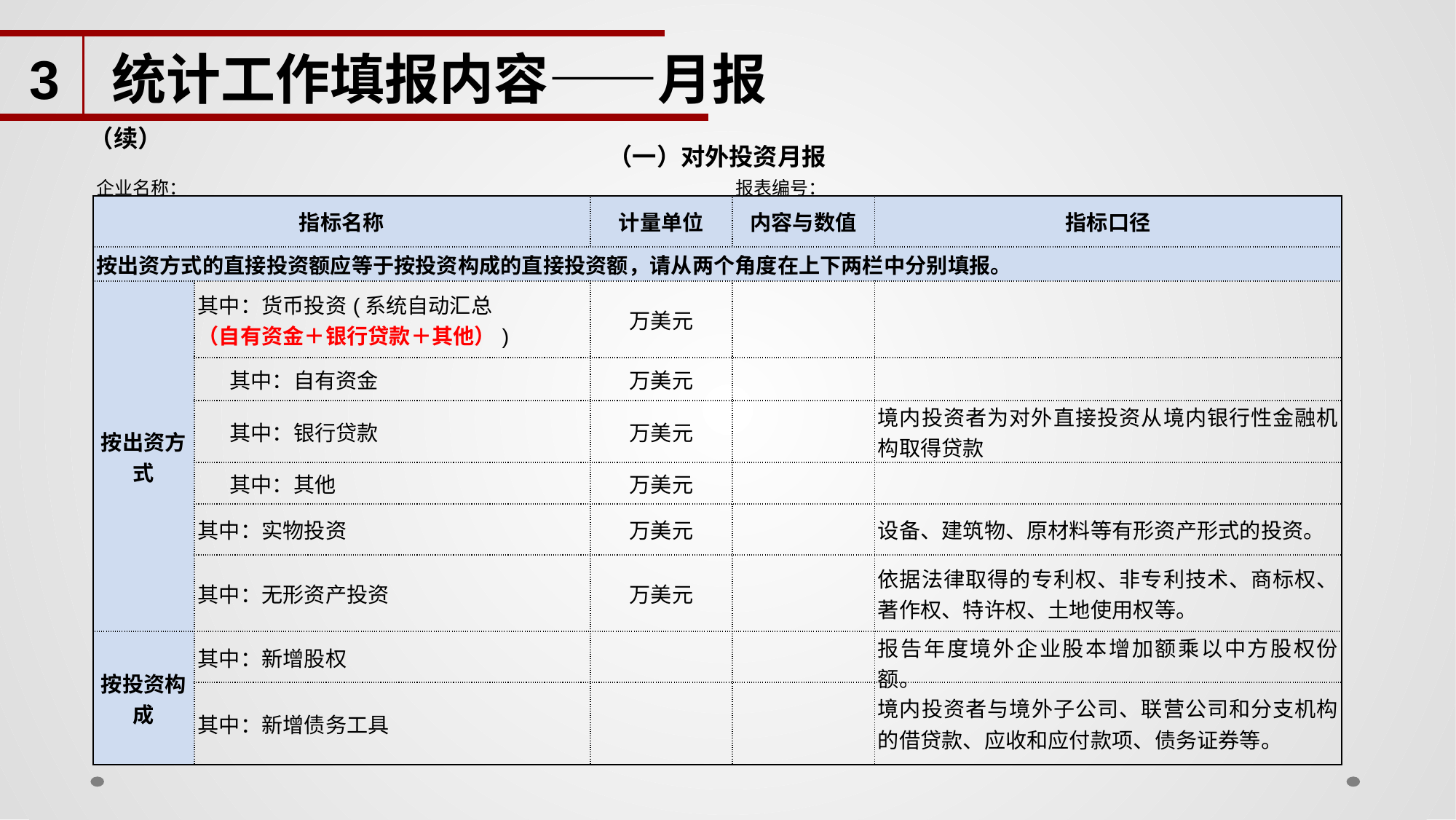

3
统计工作填报内容——月报
（续）
| （一）对外投资月报 |  |  |  |  |
| --- | --- | --- | --- | --- |
| 企业名称： |  |  | 报表编号： |  |
| 指标名称 |  | 计量单位 | 内容与数值 | 指标口径 |
| 按出资方式的直接投资额应等于按投资构成的直接投资额，请从两个角度在上下两栏中分别填报。 |  |  |  |  |
| 按出资方式 | 其中：货币投资(系统自动汇总 （自有资金＋银行贷款＋其他）) | 万美元 |  |  |
|  | 其中：自有资金 | 万美元 |  |  |
|  | 其中：银行贷款 | 万美元 |  | 境内投资者为对外直接投资从境内银行性金融机构取得贷款 |
|  | 其中：其他 | 万美元 |  |  |
|  | 其中：实物投资 | 万美元 |  | 设备、建筑物、原材料等有形资产形式的投资。 |
|  | 其中：无形资产投资 | 万美元 |  | 依据法律取得的专利权、非专利技术、商标权、著作权、特许权、土地使用权等。 |
| 按投资构成 | 其中：新增股权 |  |  | 报告年度境外企业股本增加额乘以中方股权份额。 |
|  | 其中：新增债务工具 |  |  | 境内投资者与境外子公司、联营公司和分支机构的借贷款、应收和应付款项、债务证券等。 |